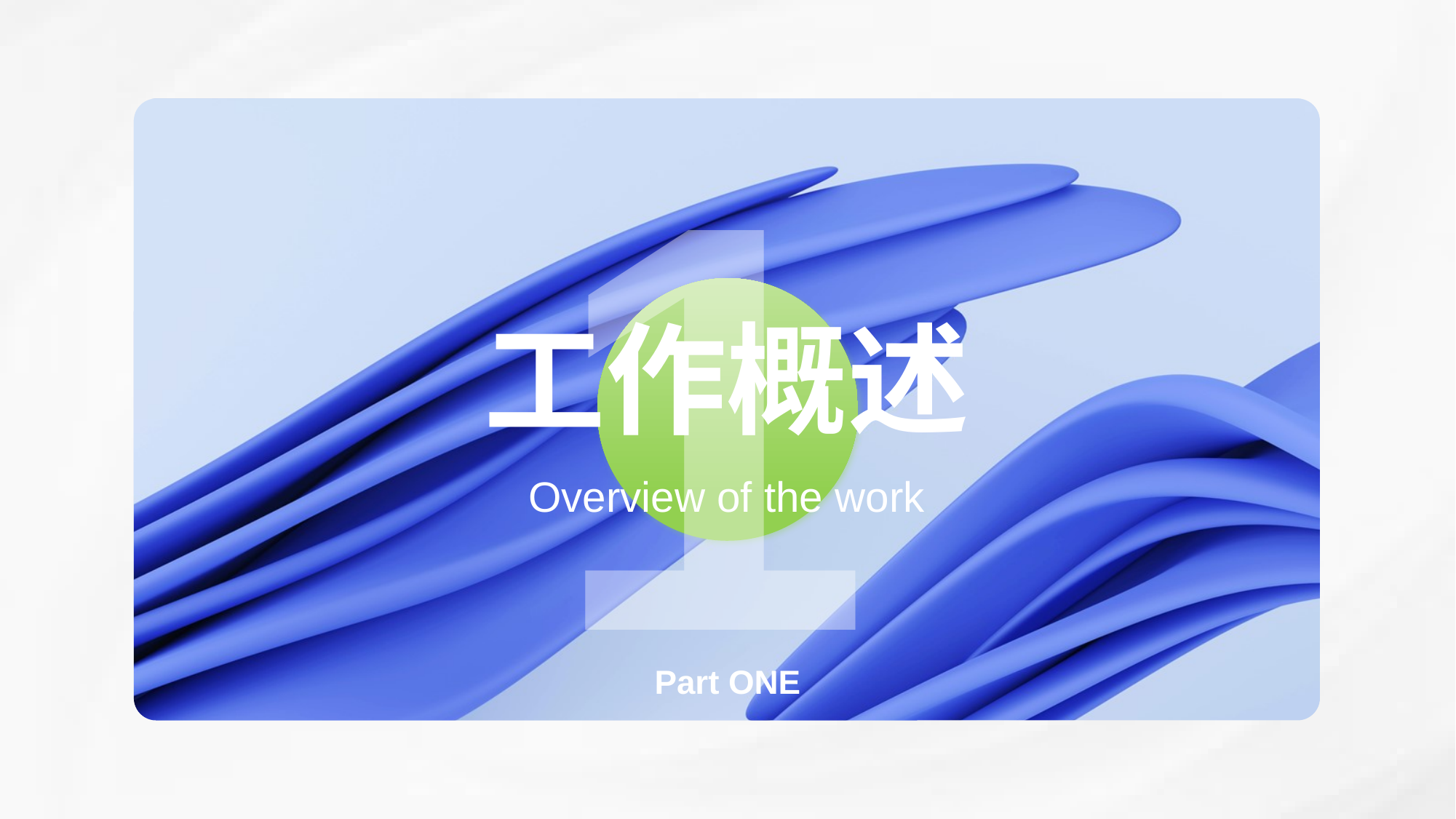

1
工作概述
Overview of the work
Part ONE